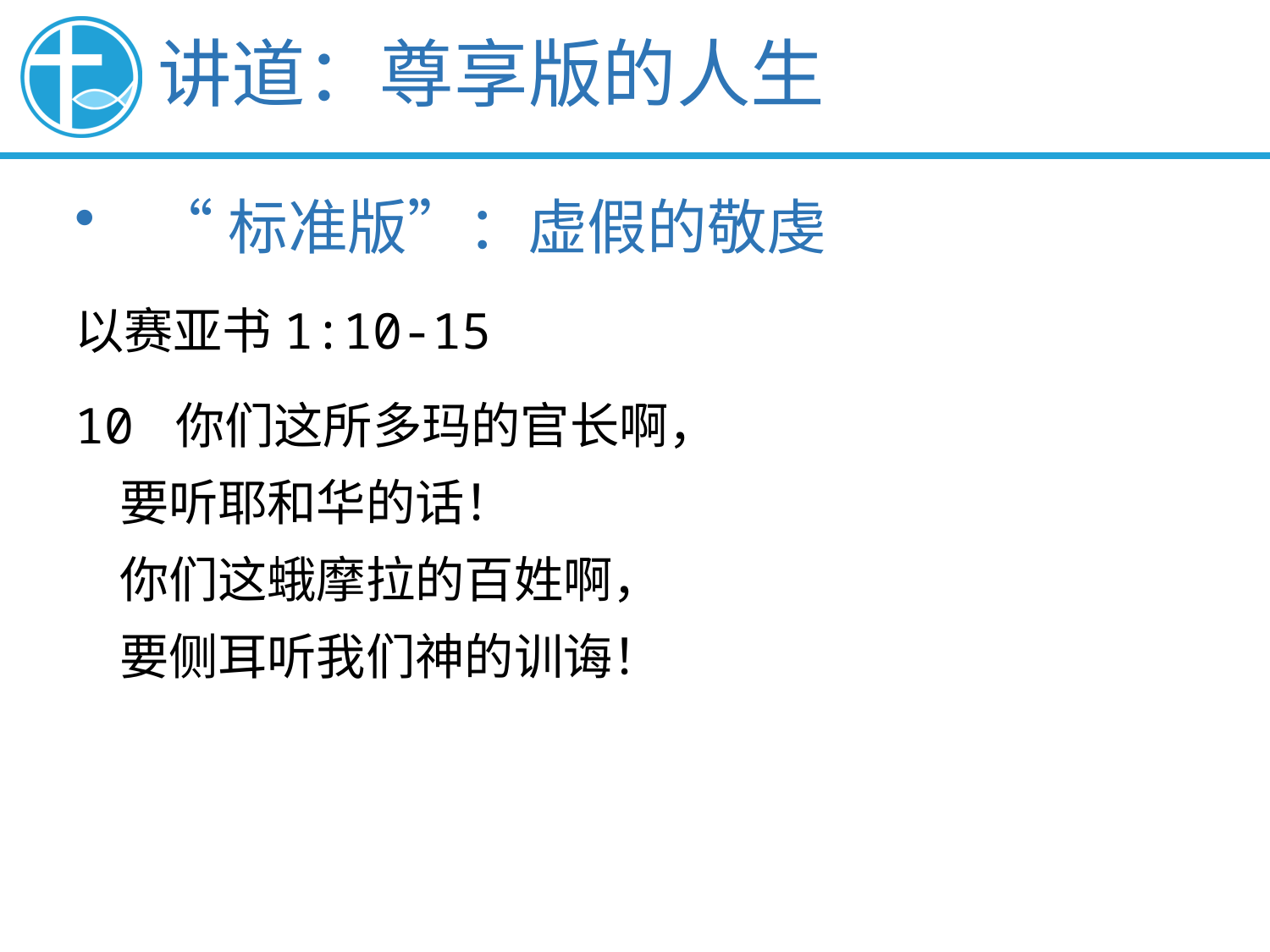

讲道：尊享版的人生
“标准版”：虚假的敬虔
以赛亚书1:10-15
10 你们这所多玛的官长啊，
   要听耶和华的话！
   你们这蛾摩拉的百姓啊，
   要侧耳听我们神的训诲！